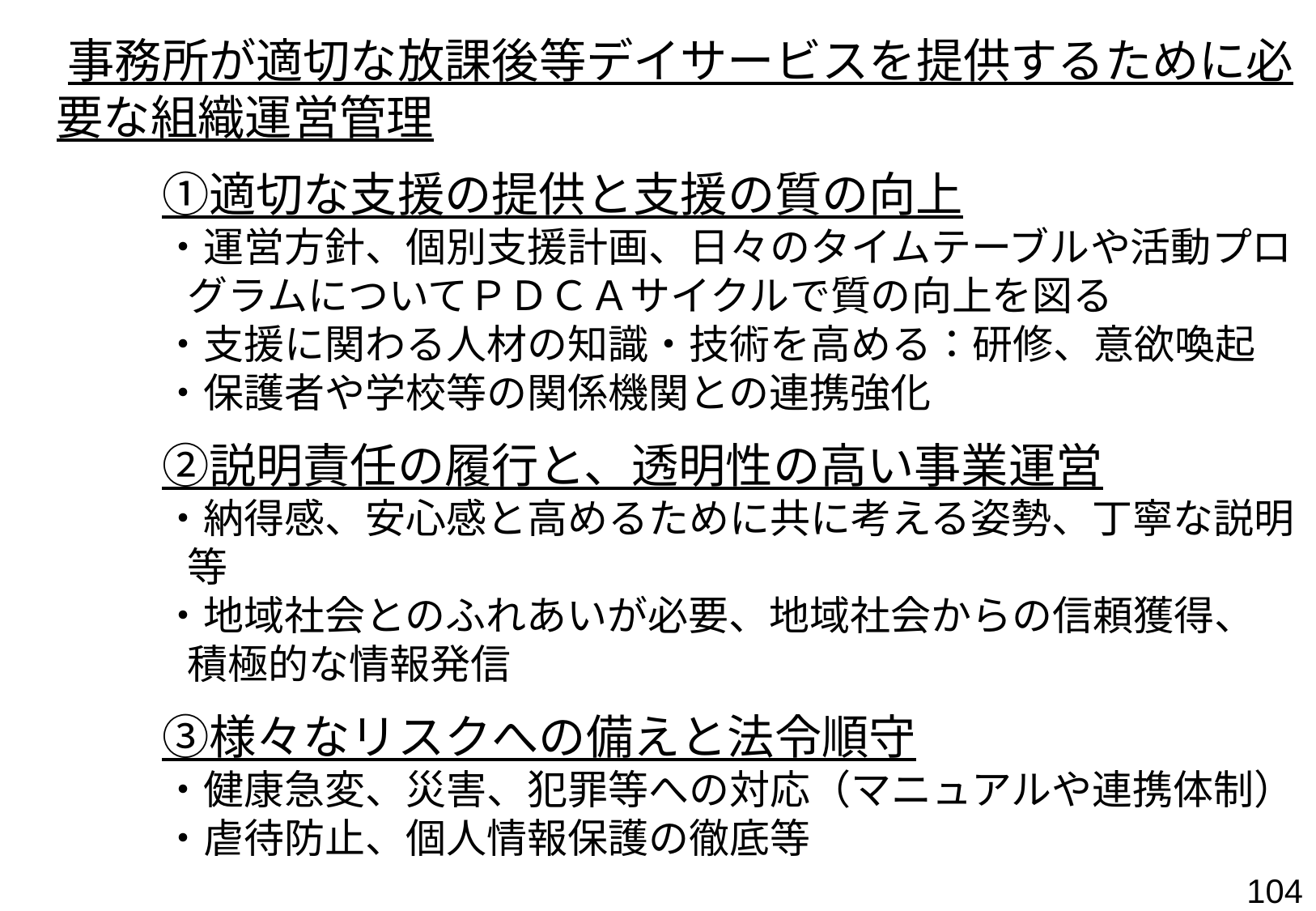

事務所が適切な放課後等デイサービスを提供するために必要な組織運営管理
　　　①適切な支援の提供と支援の質の向上
・運営方針、個別支援計画、日々のタイムテーブルや活動プログラムについてＰＤＣＡサイクルで質の向上を図る
・支援に関わる人材の知識・技術を高める：研修、意欲喚起
・保護者や学校等の関係機関との連携強化
　　　②説明責任の履行と、透明性の高い事業運営
・納得感、安心感と高めるために共に考える姿勢、丁寧な説明等
・地域社会とのふれあいが必要、地域社会からの信頼獲得、積極的な情報発信
　　　③様々なリスクへの備えと法令順守
・健康急変、災害、犯罪等への対応（マニュアルや連携体制）
・虐待防止、個人情報保護の徹底等
104